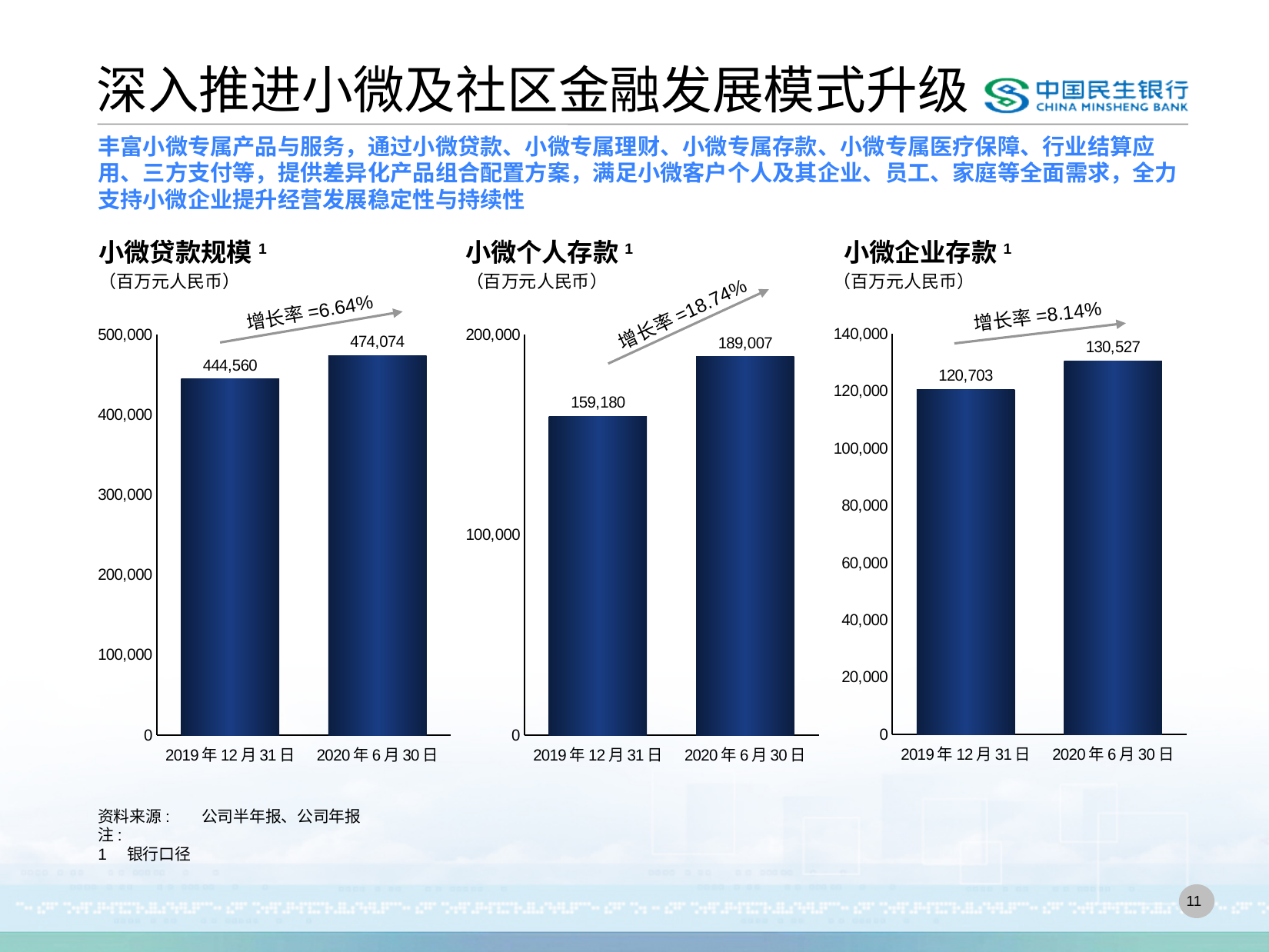

# 深入推进小微及社区金融发展模式升级
丰富小微专属产品与服务，通过小微贷款、小微专属理财、小微专属存款、小微专属医疗保障、行业结算应用、三方支付等，提供差异化产品组合配置方案，满足小微客户个人及其企业、员工、家庭等全面需求，全力支持小微企业提升经营发展稳定性与持续性
小微贷款规模1
小微个人存款1
小微企业存款1
（百万元人民币）
（百万元人民币）
（百万元人民币）

### Chart

| Category | 社区网点客户数 |
|---|---|
| 2019年12月31日 | 120703.0 |
| 2020年6月30日 | 130527.0 |

### Chart

| Category | 小微贷款规模 |
|---|---|
| 2019年12月31日 | 444560.0 |
| 2020年6月30日 | 474074.0 |

### Chart

| Category | 社区网点金融资产余额 |
|---|---|
| 2019年12月31日 | 159180.0 |
| 2020年6月30日 | 189007.0 |
增长率=6.64%

增长率=18.74%

增长率=8.14%

资料来源: 	公司半年报、公司年报
注:
1	银行口径
11